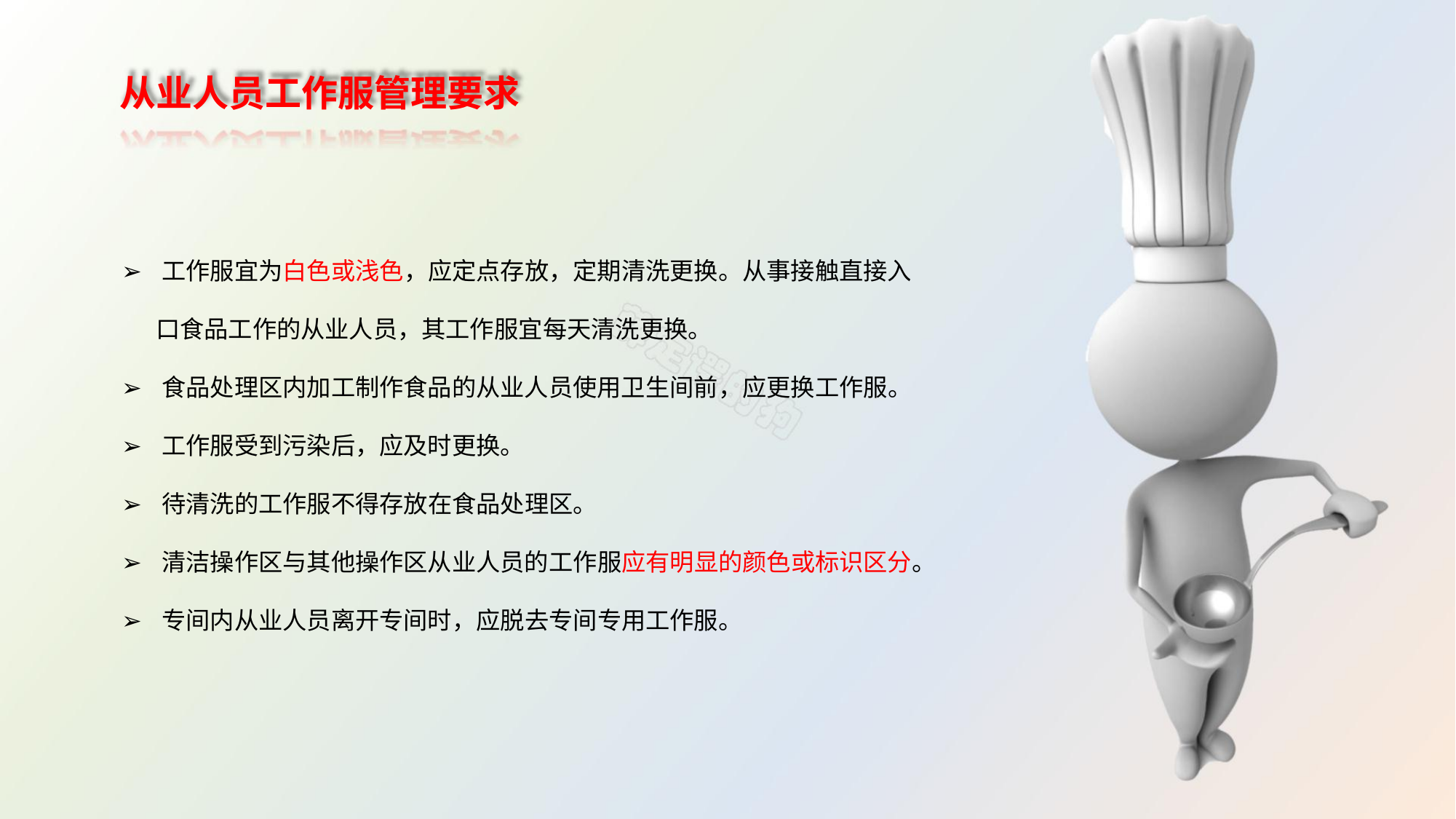

从业人员工作服管理要求
➢ 工作服宜为白色或浅色，应定点存放，定期清洗更换。从事接触直接入
口食品工作的从业人员，其工作服宜每天清洗更换。
➢ 食品处理区内加工制作食品的从业人员使用卫生间前，应更换工作服。
➢ 工作服受到污染后，应及时更换。
➢ 待清洗的工作服不得存放在食品处理区。
➢ 清洁操作区与其他操作区从业人员的工作服应有明显的颜色或标识区分。
➢ 专间内从业人员离开专间时，应脱去专间专用工作服。